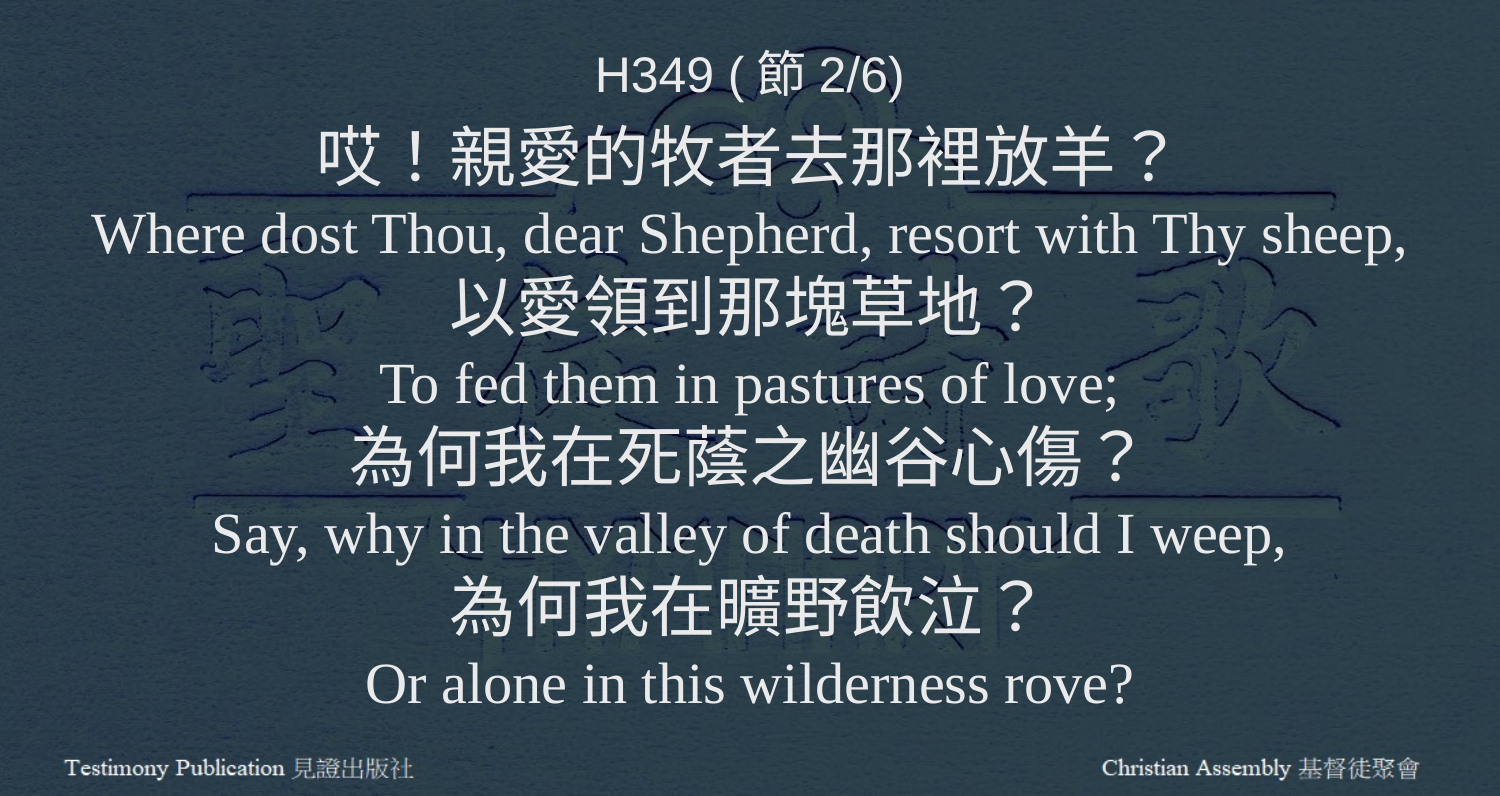

H349 (節2/6)
哎！親愛的牧者去那裡放羊？
Where dost Thou, dear Shepherd, resort with Thy sheep,
以愛領到那塊草地？
To fed them in pastures of love;
為何我在死蔭之幽谷心傷？
Say, why in the valley of death should I weep,
為何我在曠野飲泣？
Or alone in this wilderness rove?